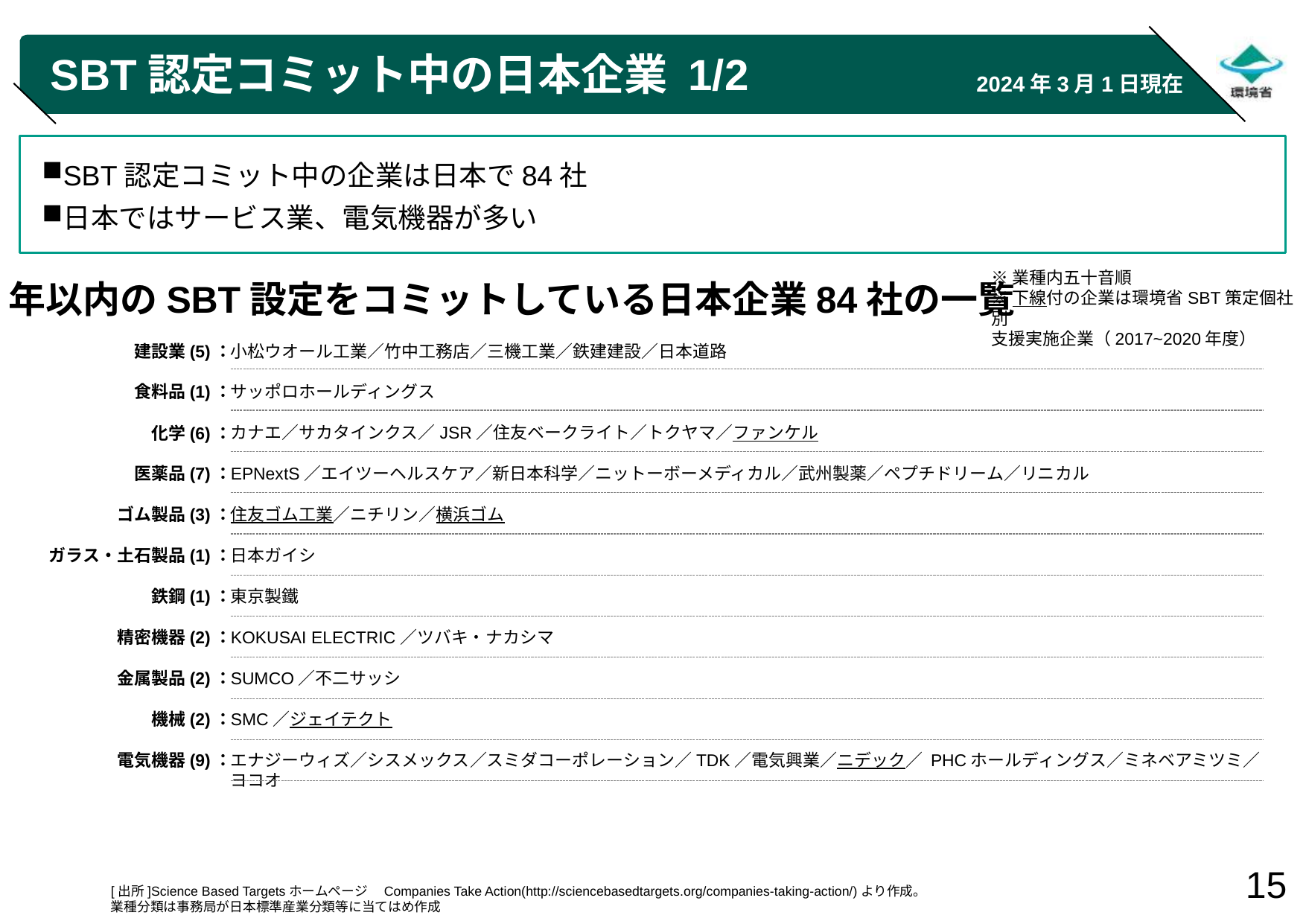

# SBT認定コミット中の日本企業 1/2
2024年3月1日現在
SBT認定コミット中の企業は日本で84社
日本ではサービス業、電気機器が多い
※業種内五十音順
※下線付の企業は環境省SBT策定個社別
支援実施企業（2017~2020年度）
2年以内のSBT設定をコミットしている日本企業84社の一覧
建設業(5)：

食料品(1)：

化学(6)：

医薬品(7)：

ゴム製品(3)：

ガラス・土石製品(1)：

鉄鋼(1)：

精密機器(2)：

金属製品(2)：

機械(2)：

電気機器(9)：
小松ウオール工業／竹中工務店／三機工業／鉄建建設／日本道路

サッポロホールディングス

カナエ／サカタインクス／JSR／住友ベークライト／トクヤマ／ファンケル

EPNextS／エイツーヘルスケア／新日本科学／ニットーボーメディカル／武州製薬／ペプチドリーム／リニカル

住友ゴム工業／ニチリン／横浜ゴム

日本ガイシ

東京製鐵

KOKUSAI ELECTRIC／ツバキ・ナカシマ

SUMCO／不二サッシ

SMC／ジェイテクト

エナジーウィズ／シスメックス／スミダコーポレーション／TDK／電気興業／ニデック／ PHCホールディングス／ミネベアミツミ／ヨコオ
[出所]Science Based Targetsホームページ　Companies Take Action(http://sciencebasedtargets.org/companies-taking-action/)より作成。
業種分類は事務局が日本標準産業分類等に当てはめ作成